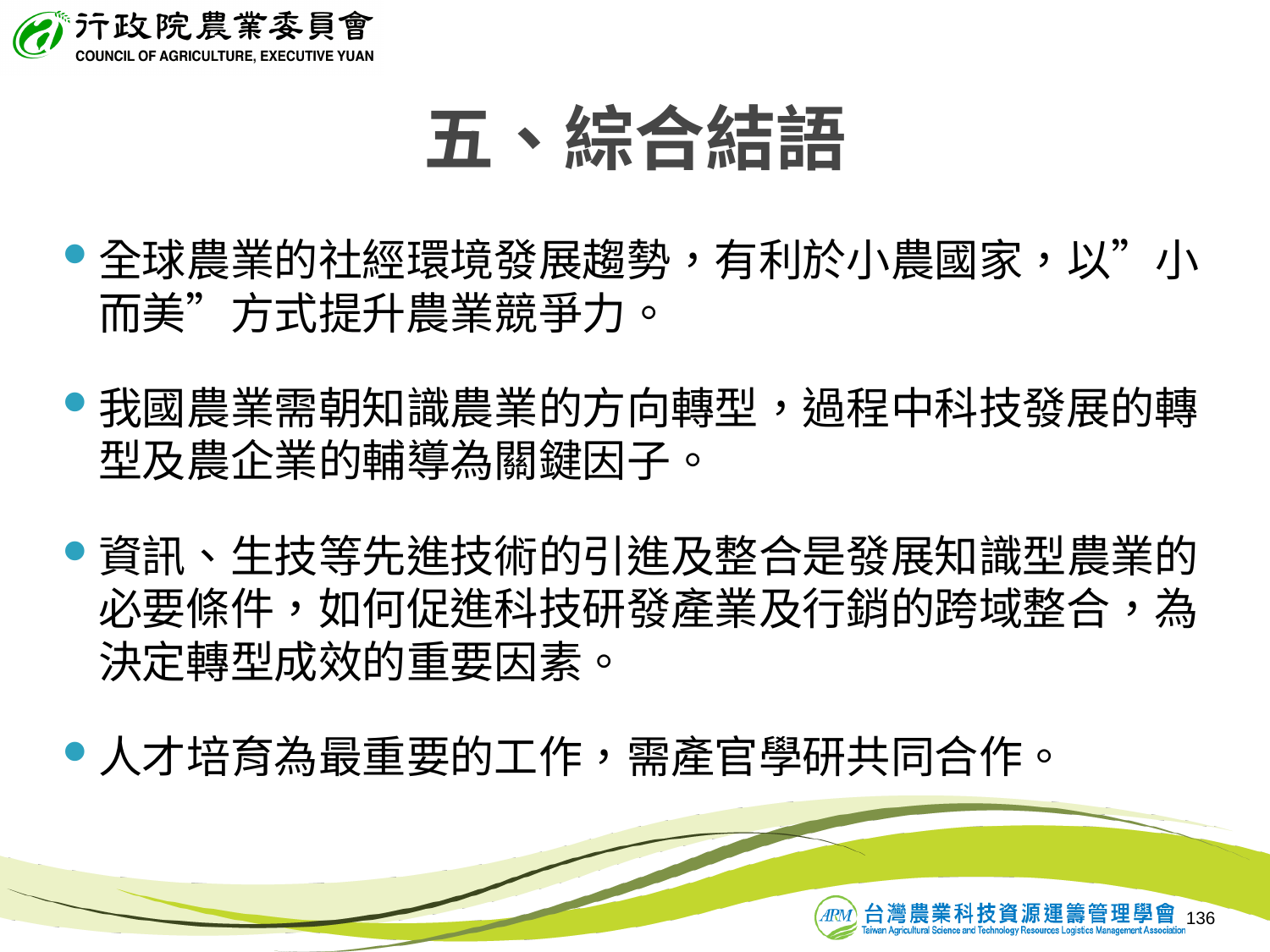

# 五、綜合結語
全球農業的社經環境發展趨勢，有利於小農國家，以”小而美”方式提升農業競爭力。
我國農業需朝知識農業的方向轉型，過程中科技發展的轉型及農企業的輔導為關鍵因子。
資訊、生技等先進技術的引進及整合是發展知識型農業的必要條件，如何促進科技研發產業及行銷的跨域整合，為決定轉型成效的重要因素。
人才培育為最重要的工作，需產官學研共同合作。
136